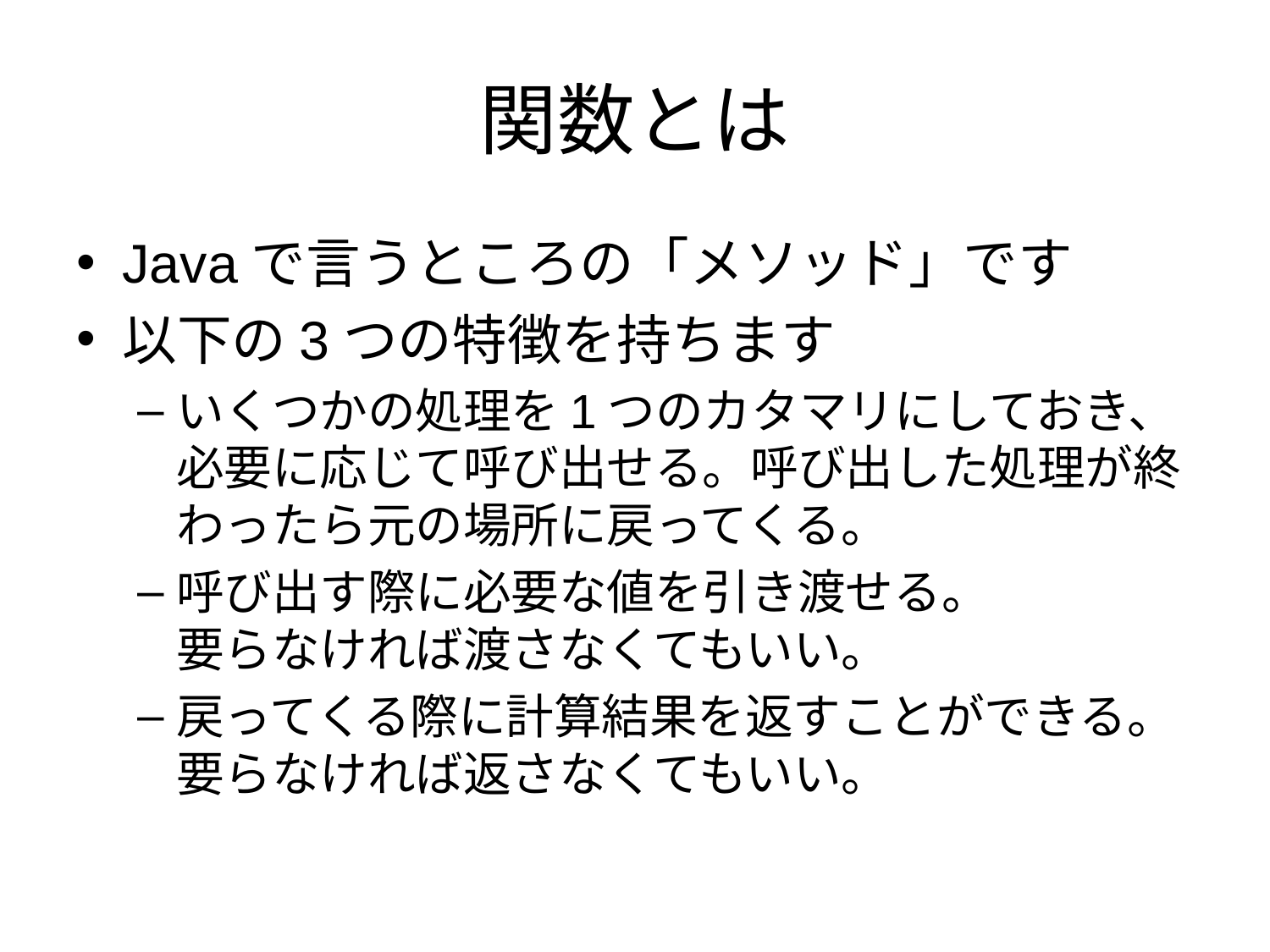

# 関数とは
Javaで言うところの「メソッド」です
以下の3つの特徴を持ちます
いくつかの処理を1つのカタマリにしておき、
必要に応じて呼び出せる。呼び出した処理が終わったら元の場所に戻ってくる。
呼び出す際に必要な値を引き渡せる。
要らなければ渡さなくてもいい。
戻ってくる際に計算結果を返すことができる。要らなければ返さなくてもいい。